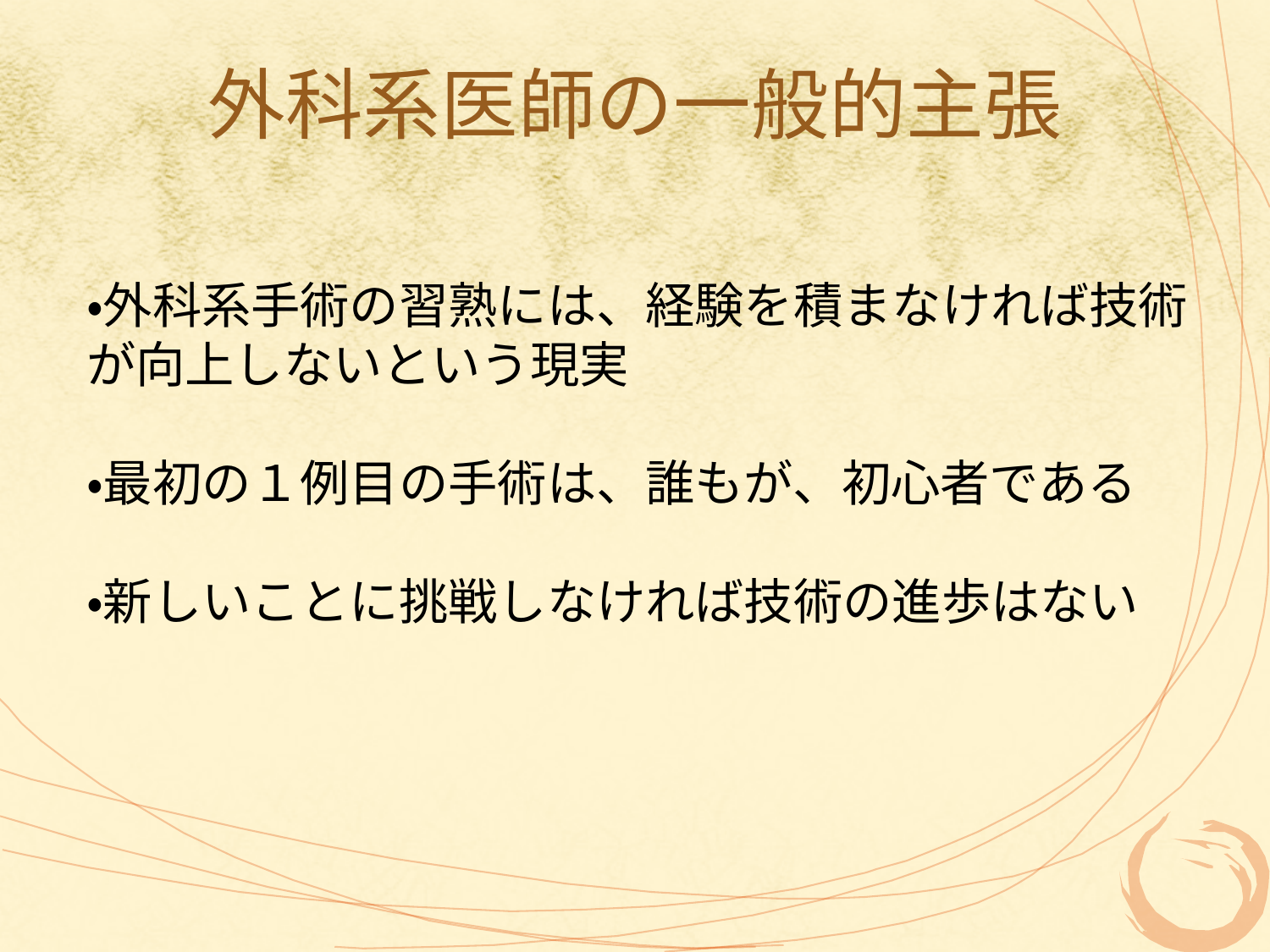

# 外科系医師の一般的主張
・外科系手術の習熟には、経験を積まなければ技術が向上しないという現実

・最初の１例目の手術は、誰もが、初心者である

・新しいことに挑戦しなければ技術の進歩はない